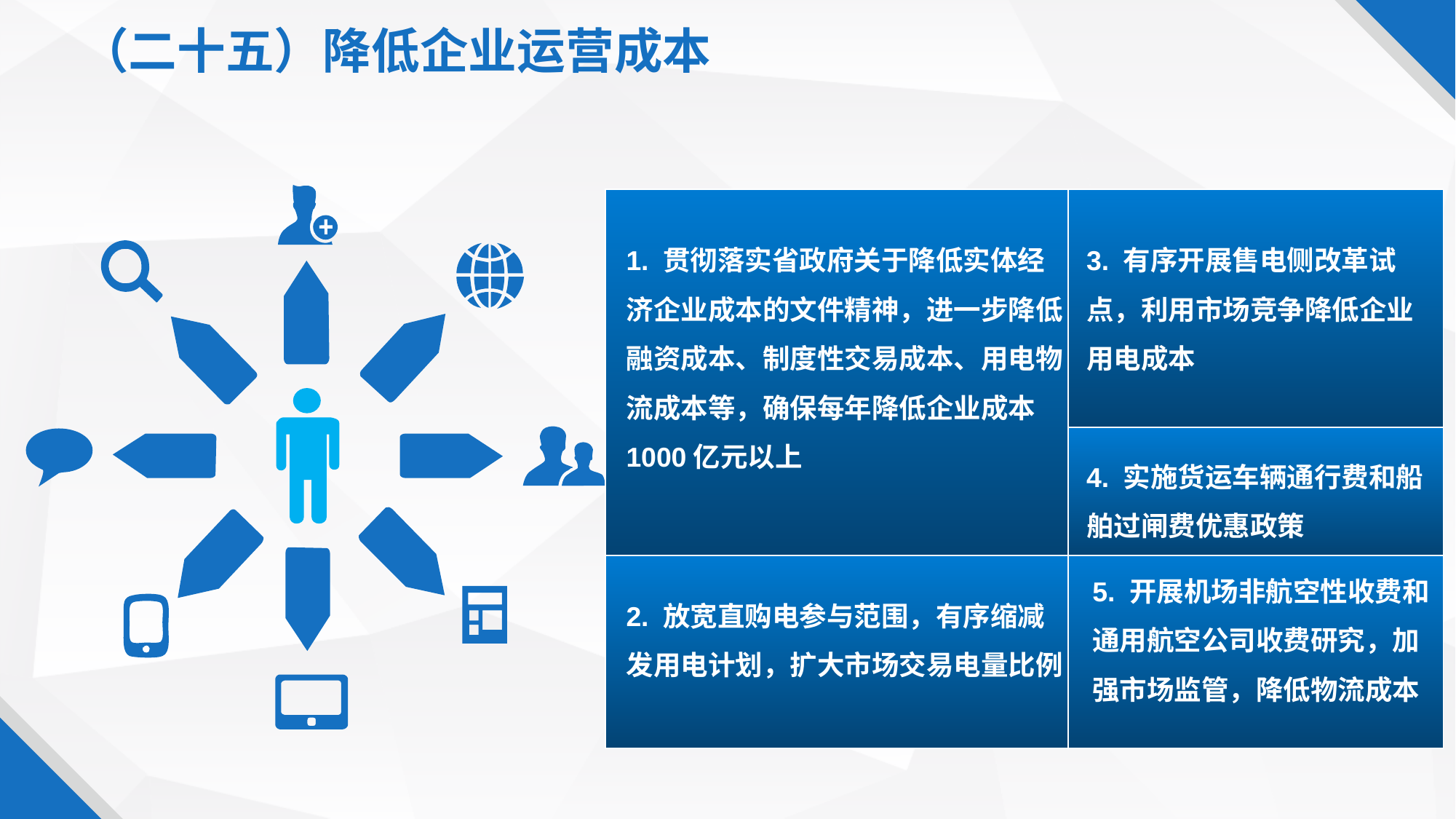

（二十五）降低企业运营成本

|  |  |
| --- | --- |
|  |  |
|  |  |

1. 贯彻落实省政府关于降低实体经济企业成本的文件精神，进一步降低融资成本、制度性交易成本、用电物流成本等，确保每年降低企业成本1000亿元以上
3. 有序开展售电侧改革试点，利用市场竞争降低企业用电成本
5. 开展机场非航空性收费和通用航空公司收费研究，加强市场监管，降低物流成本
2. 放宽直购电参与范围，有序缩减发用电计划，扩大市场交易电量比例

4. 实施货运车辆通行费和船舶过闸费优惠政策